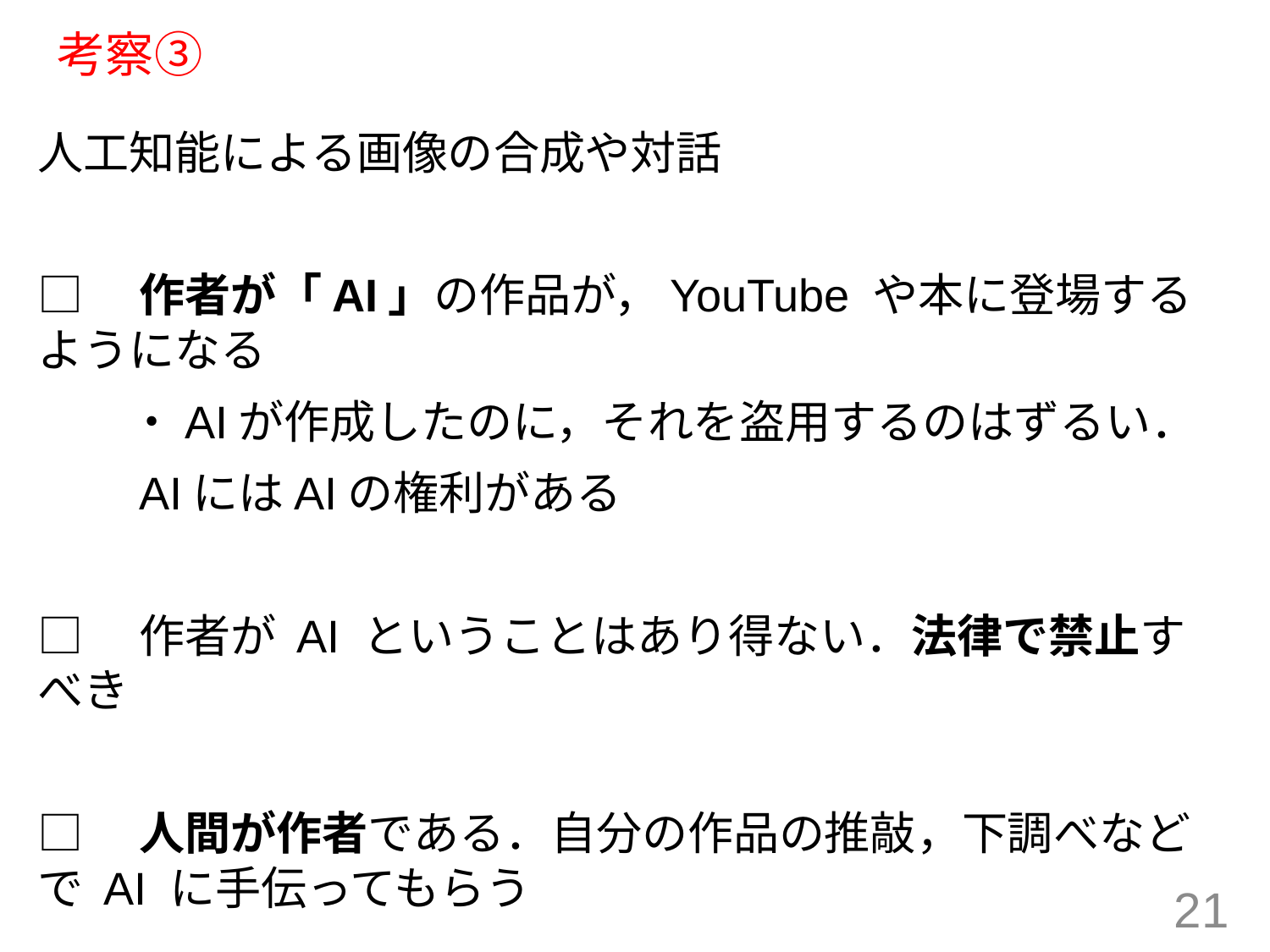

# 考察③
人工知能による画像の合成や対話

□　作者が「AI」の作品が，YouTube や本に登場するようになる
　　・AIが作成したのに，それを盗用するのはずるい．
　　AIにはAIの権利がある

□　作者が AI ということはあり得ない．法律で禁止すべき

□　人間が作者である．自分の作品の推敲，下調べなどで AI に手伝ってもらう
21